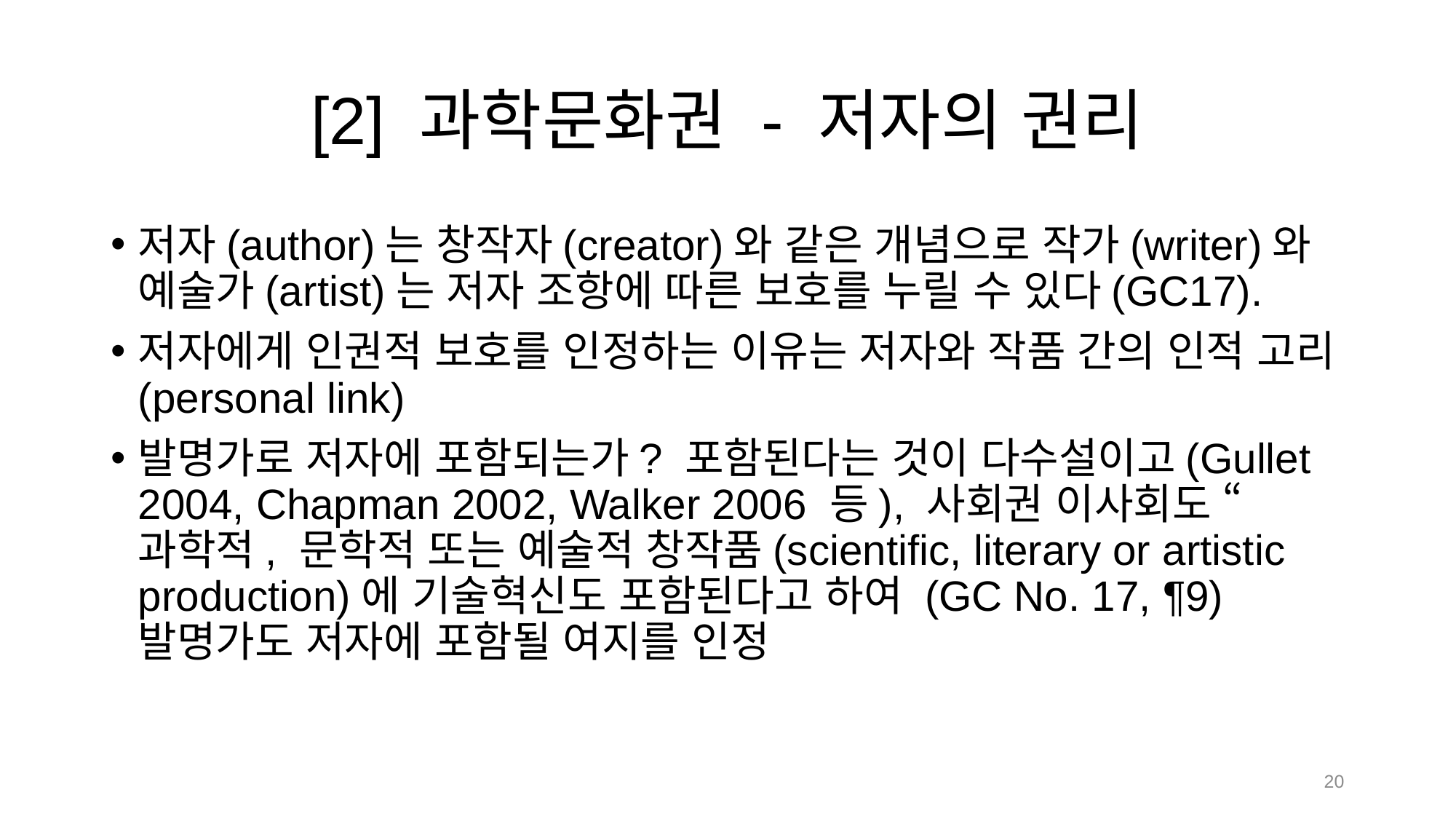

# [2] 과학문화권 - 저자의 권리
저자(author)는 창작자(creator)와 같은 개념으로 작가(writer)와 예술가(artist)는 저자 조항에 따른 보호를 누릴 수 있다(GC17).
저자에게 인권적 보호를 인정하는 이유는 저자와 작품 간의 인적 고리(personal link)
발명가로 저자에 포함되는가? 포함된다는 것이 다수설이고(Gullet 2004, Chapman 2002, Walker 2006 등), 사회권 이사회도 “과학적, 문학적 또는 예술적 창작품(scientific, literary or artistic production)에 기술혁신도 포함된다고 하여 (GC No. 17, ¶9) 발명가도 저자에 포함될 여지를 인정

20